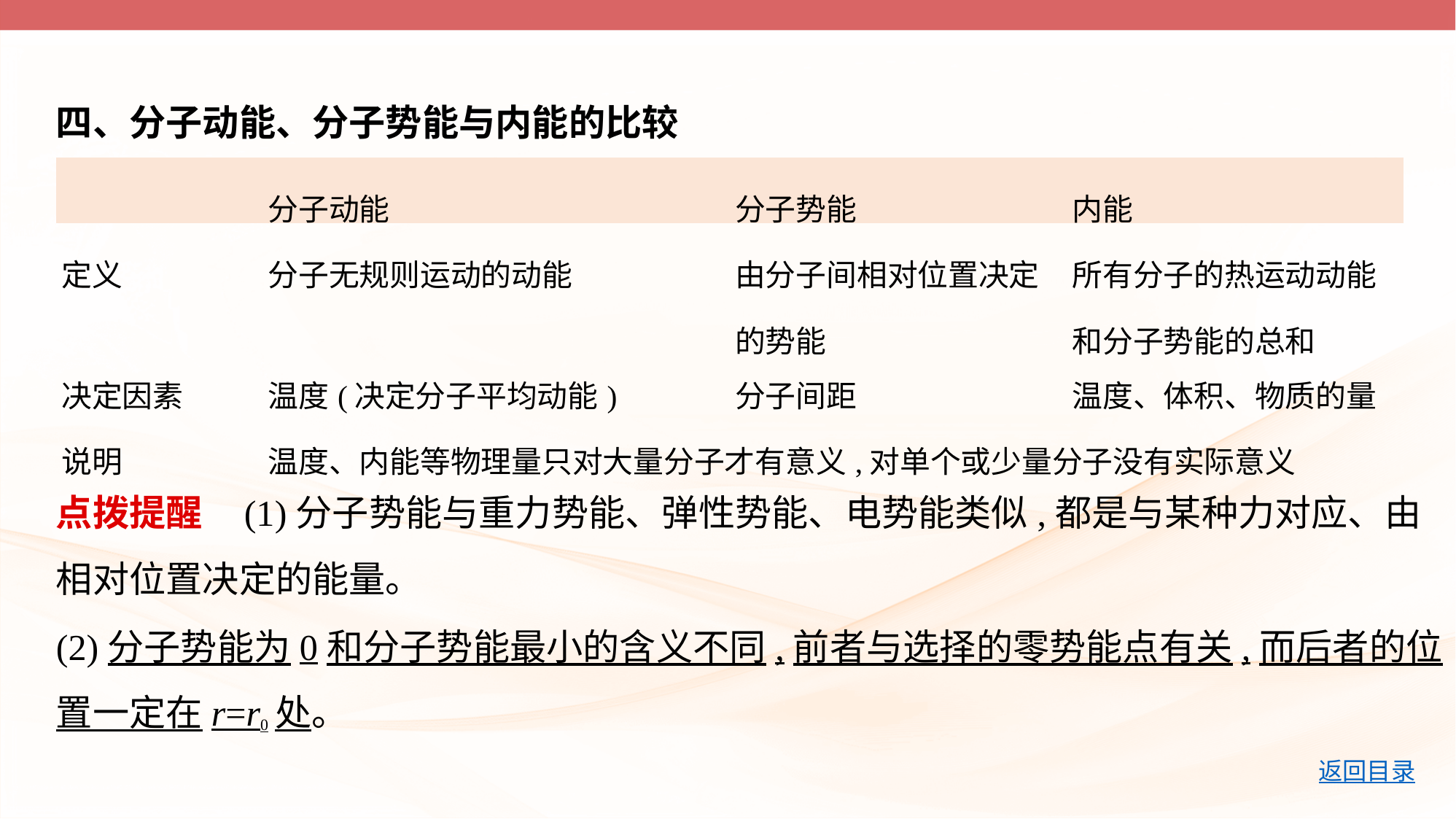

四、分子动能、分子势能与内能的比较
|  | 分子动能 | 分子势能 | 内能 |
| --- | --- | --- | --- |
| 定义 | 分子无规则运动的动能 | 由分子间相对位置决定 的势能 | 所有分子的热运动动能 和分子势能的总和 |
| 决定因素 | 温度(决定分子平均动能) | 分子间距 | 温度、体积、物质的量 |
| 说明 | 温度、内能等物理量只对大量分子才有意义,对单个或少量分子没有实际意义 |  |  |
点拨提醒    (1)分子势能与重力势能、弹性势能、电势能类似,都是与某种力对应、由
相对位置决定的能量。
(2)分子势能为0和分子势能最小的含义不同,前者与选择的零势能点有关,而后者的位
置一定在r=r0处。